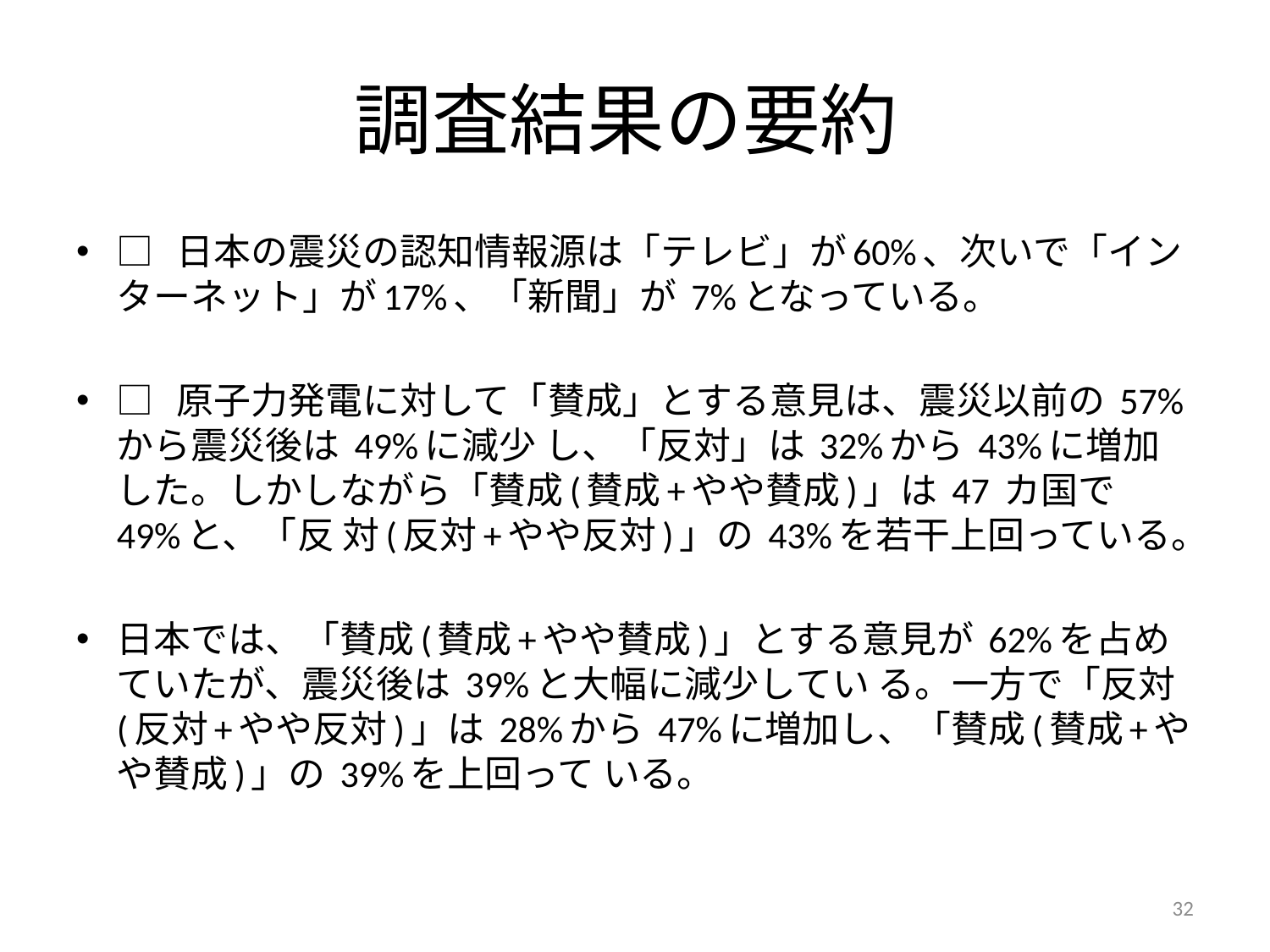

# 調査結果の要約
□  日本の震災の認知情報源は「テレビ」が60%、次いで「インターネット」が17%、「新聞」が 7%となっている。

□  原子力発電に対して「賛成」とする意見は、震災以前の 57%から震災後は 49%に減少 し、「反対」は 32%から 43%に増加した。しかしながら「賛成(賛成+やや賛成)」は 47 カ国で 49%と、「反 対(反対+やや反対)」の 43%を若干上回っている。

日本では、「賛成(賛成+やや賛成)」とする意見が 62%を占めていたが、震災後は 39%と大幅に減少してい る。一方で「反対(反対+やや反対)」は 28%から 47%に増加し、「賛成(賛成+やや賛成)」の 39%を上回って いる。

32